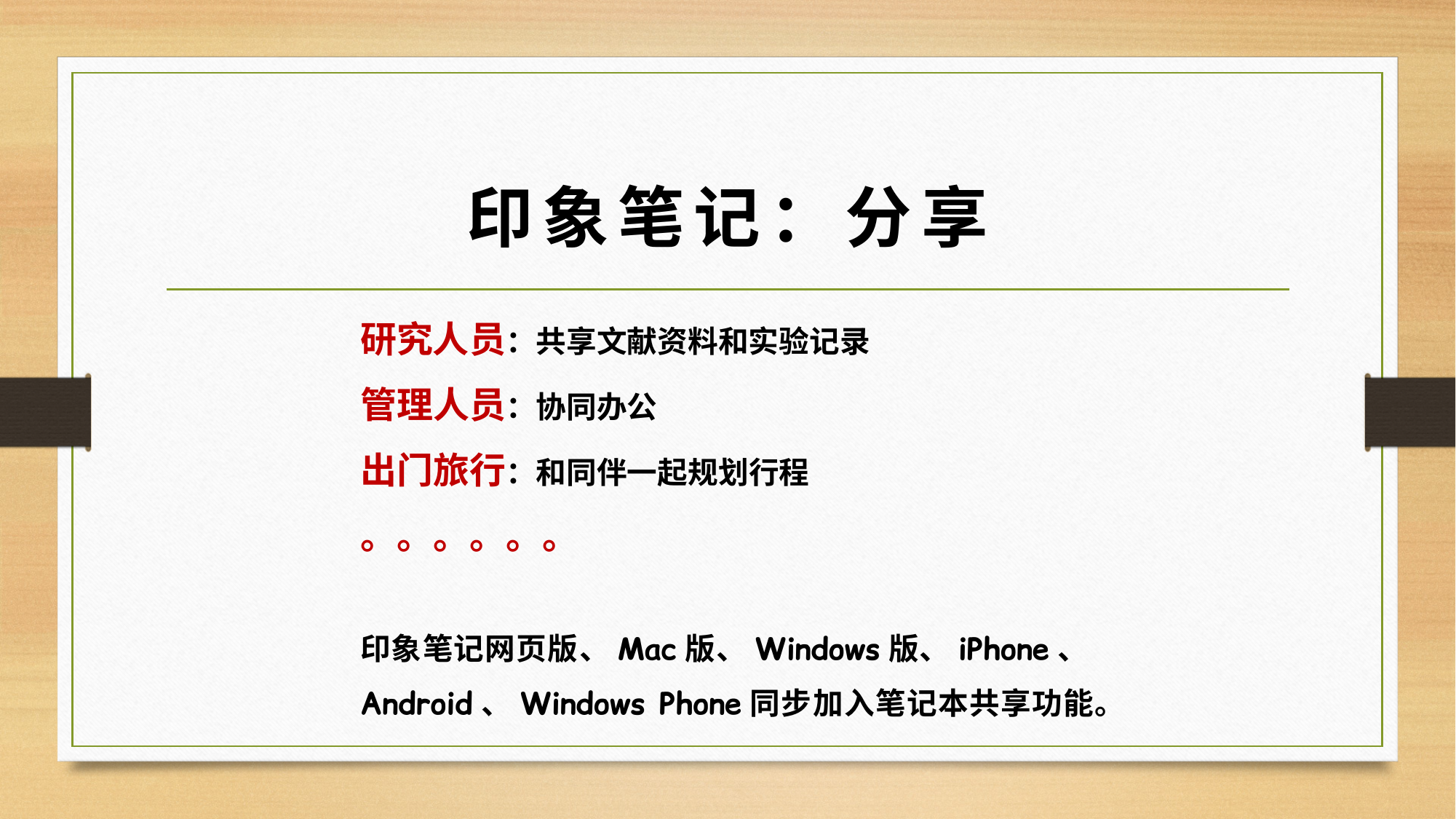

# 印象笔记：分享
研究人员：共享文献资料和实验记录
管理人员：协同办公
出门旅行：和同伴一起规划行程
。。。。。。

印象笔记网页版、Mac版、Windows版、iPhone、Android、Windows Phone同步加入笔记本共享功能。